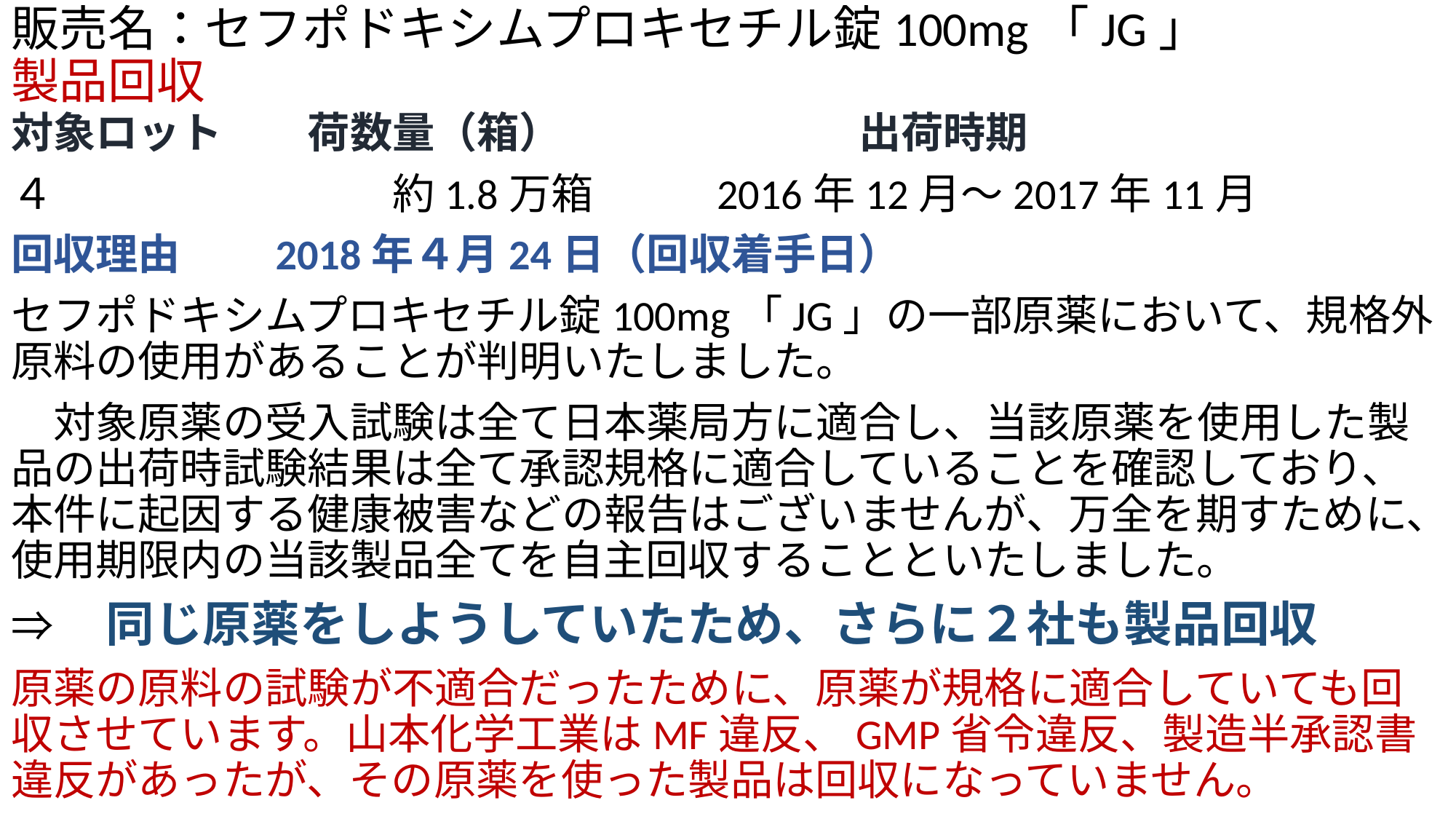

# 販売名：セフポドキシムプロキセチル錠100mg「JG」 　　　　製品回収
対象ロット　　荷数量（箱）　　　　　　　出荷時期
４　　　　　　　　約1.8万箱　　   2016年12月～2017年11月
回収理由　　2018年４月24日（回収着手日）
セフポドキシムプロキセチル錠100mg「JG」の一部原薬において、規格外原料の使用があることが判明いたしました。
　対象原薬の受入試験は全て日本薬局方に適合し、当該原薬を使用した製品の出荷時試験結果は全て承認規格に適合していることを確認しており、本件に起因する健康被害などの報告はございませんが、万全を期すために、使用期限内の当該製品全てを自主回収することといたしました。
⇒　同じ原薬をしようしていたため、さらに２社も製品回収
原薬の原料の試験が不適合だったために、原薬が規格に適合していても回収させています。山本化学工業はMF違反、GMP省令違反、製造半承認書違反があったが、その原薬を使った製品は回収になっていません。